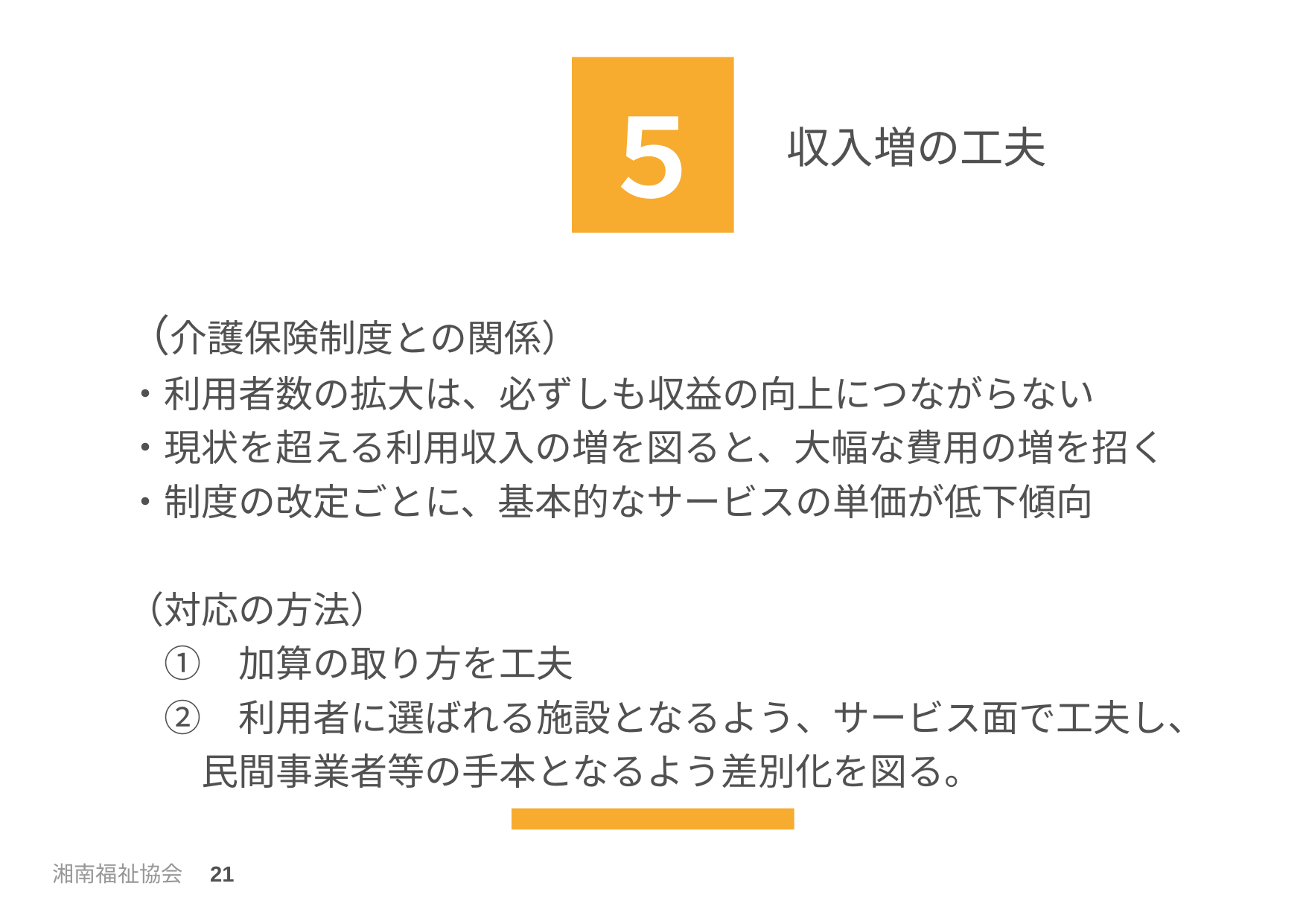

５
収入増の工夫
（介護保険制度との関係）
・利用者数の拡大は、必ずしも収益の向上につながらない
・現状を超える利用収入の増を図ると、大幅な費用の増を招く
・制度の改定ごとに、基本的なサービスの単価が低下傾向

（対応の方法）
　①　加算の取り方を工夫
　②　利用者に選ばれる施設となるよう、サービス面で工夫し、
　　民間事業者等の手本となるよう差別化を図る。

湘南福祉協会　21